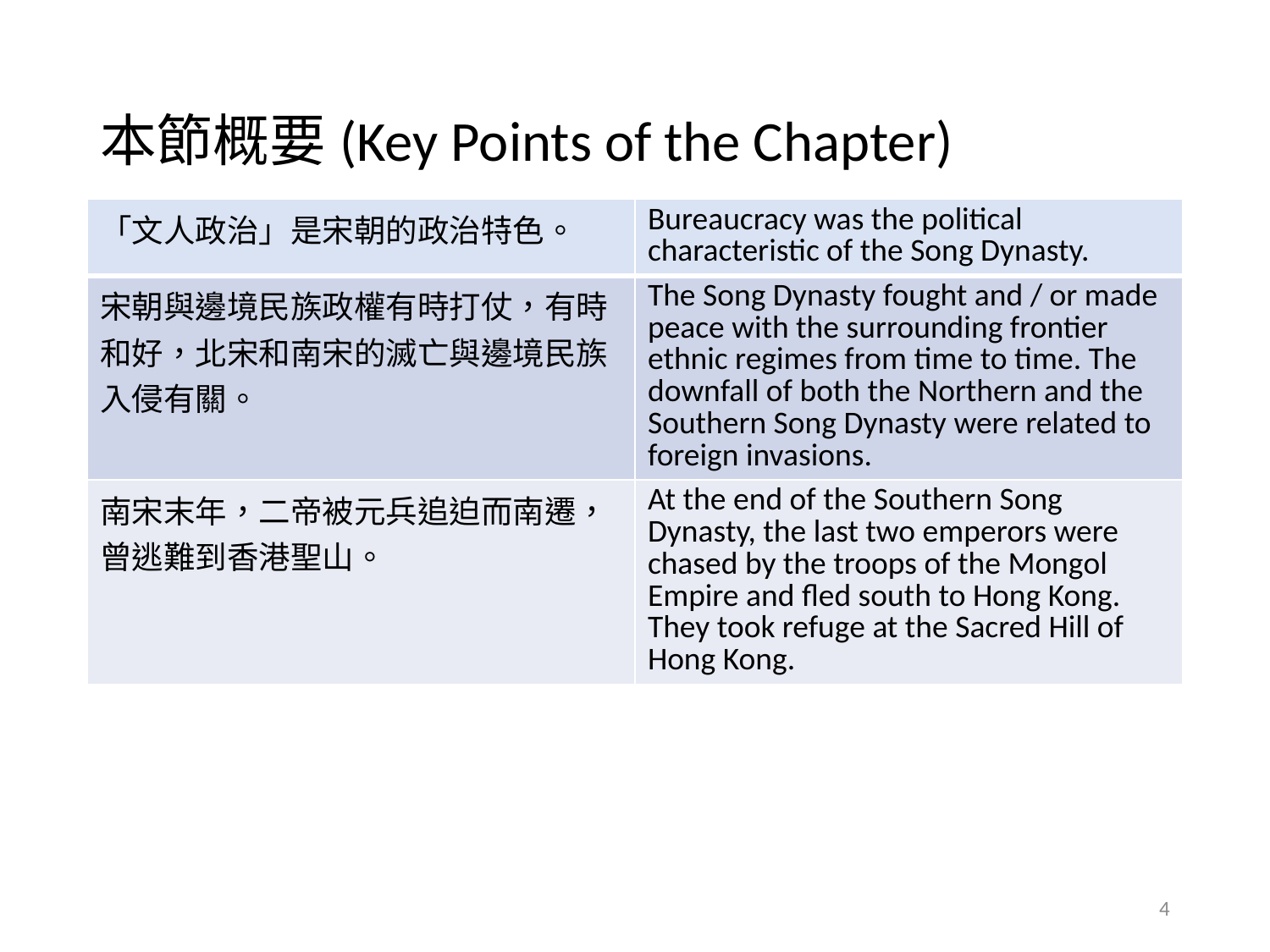

# 本節概要(Key Points of the Chapter)
| 「文人政治」是宋朝的政治特色。 | Bureaucracy was the political characteristic of the Song Dynasty. |
| --- | --- |
| 宋朝與邊境民族政權有時打仗，有時和好，北宋和南宋的滅亡與邊境民族入侵有關。 | The Song Dynasty fought and / or made peace with the surrounding frontier ethnic regimes from time to time. The downfall of both the Northern and the Southern Song Dynasty were related to foreign invasions. |
| 南宋末年，二帝被元兵追迫而南遷，曾逃難到香港聖山。 | At the end of the Southern Song Dynasty, the last two emperors were chased by the troops of the Mongol Empire and fled south to Hong Kong. They took refuge at the Sacred Hill of Hong Kong. |
4